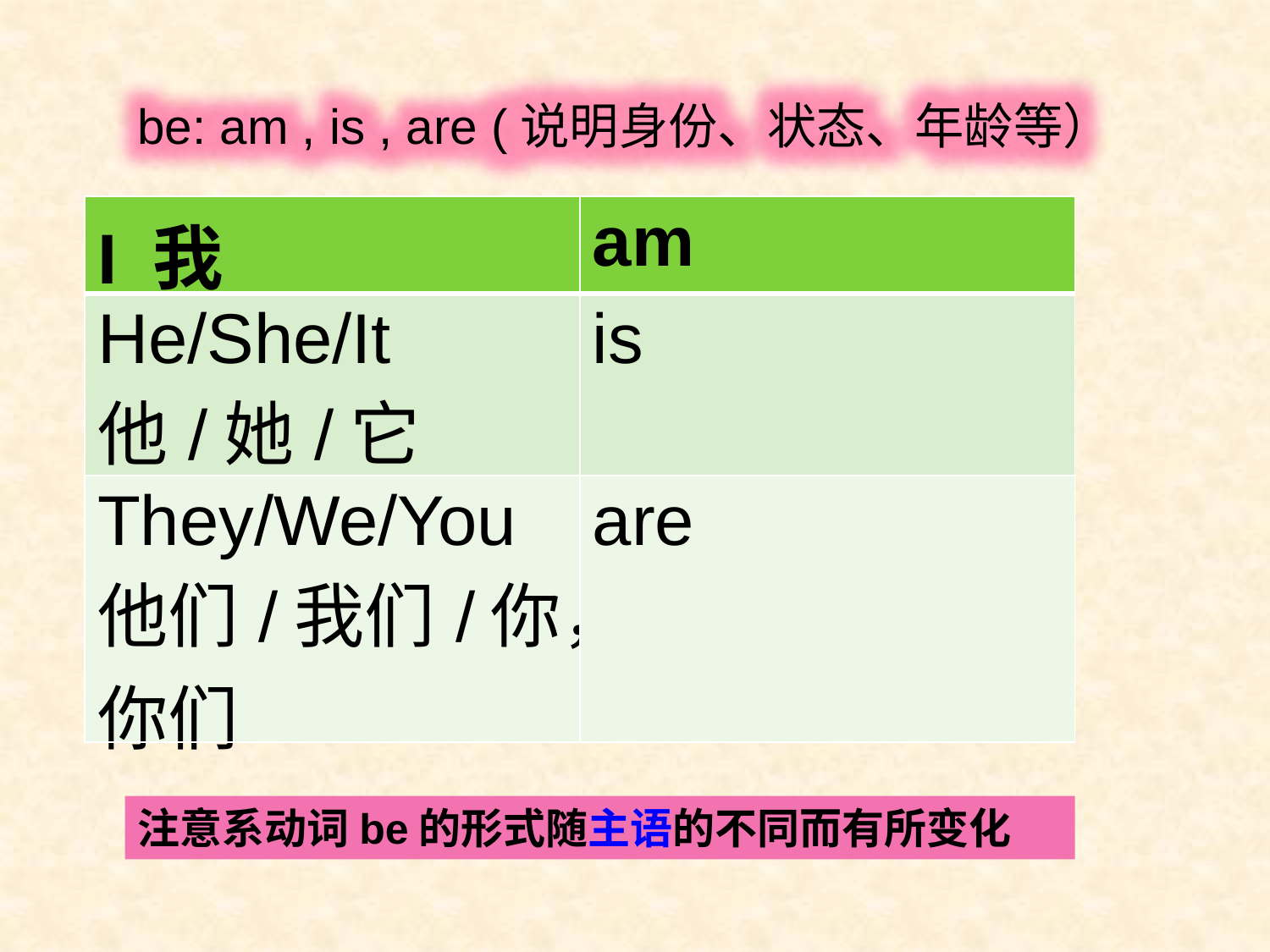

be: am , is , are (说明身份、状态、年龄等）
| I 我 | am |
| --- | --- |
| He/She/It 他/她/它 | is |
| They/We/You 他们/我们/你，你们 | are |
注意系动词be的形式随主语的不同而有所变化